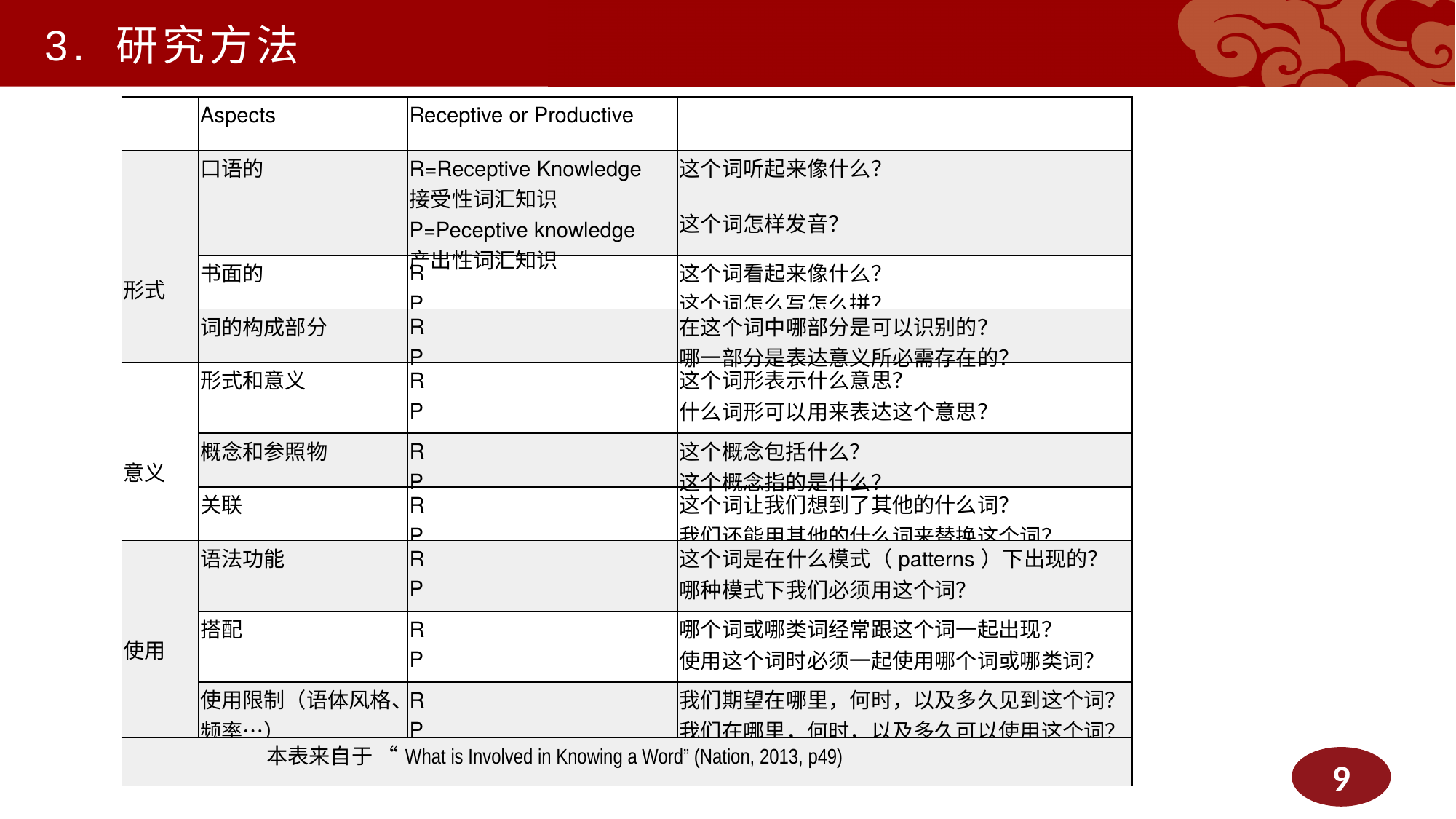

3. 研究方法
|  | Aspects | Receptive or Productive |  |
| --- | --- | --- | --- |
| 形式 | 口语的 | R=Receptive Knowledge 接受性词汇知识 P=Peceptive knowledge 产出性词汇知识 | 这个词听起来像什么？ 这个词怎样发音？ |
|  | 书面的 | R P | 这个词看起来像什么？ 这个词怎么写怎么拼？ |
|  | 词的构成部分 | R P | 在这个词中哪部分是可以识别的？ 哪一部分是表达意义所必需存在的？ |
| 意义 | 形式和意义 | R P | 这个词形表示什么意思？ 什么词形可以用来表达这个意思？ |
|  | 概念和参照物 | R P | 这个概念包括什么？ 这个概念指的是什么？ |
|  | 关联 | R P | 这个词让我们想到了其他的什么词？ 我们还能用其他的什么词来替换这个词？ |
| 使用 | 语法功能 | R P | 这个词是在什么模式（patterns）下出现的？ 哪种模式下我们必须用这个词？ |
|  | 搭配 | R P | 哪个词或哪类词经常跟这个词一起出现？ 使用这个词时必须一起使用哪个词或哪类词？ |
|  | 使用限制（语体风格、频率…） | R P | 我们期望在哪里，何时，以及多久见到这个词？ 我们在哪里，何时，以及多久可以使用这个词？ |
| 本表来自于 “What is Involved in Knowing a Word” (Nation, 2013, p49) |  |  |  |